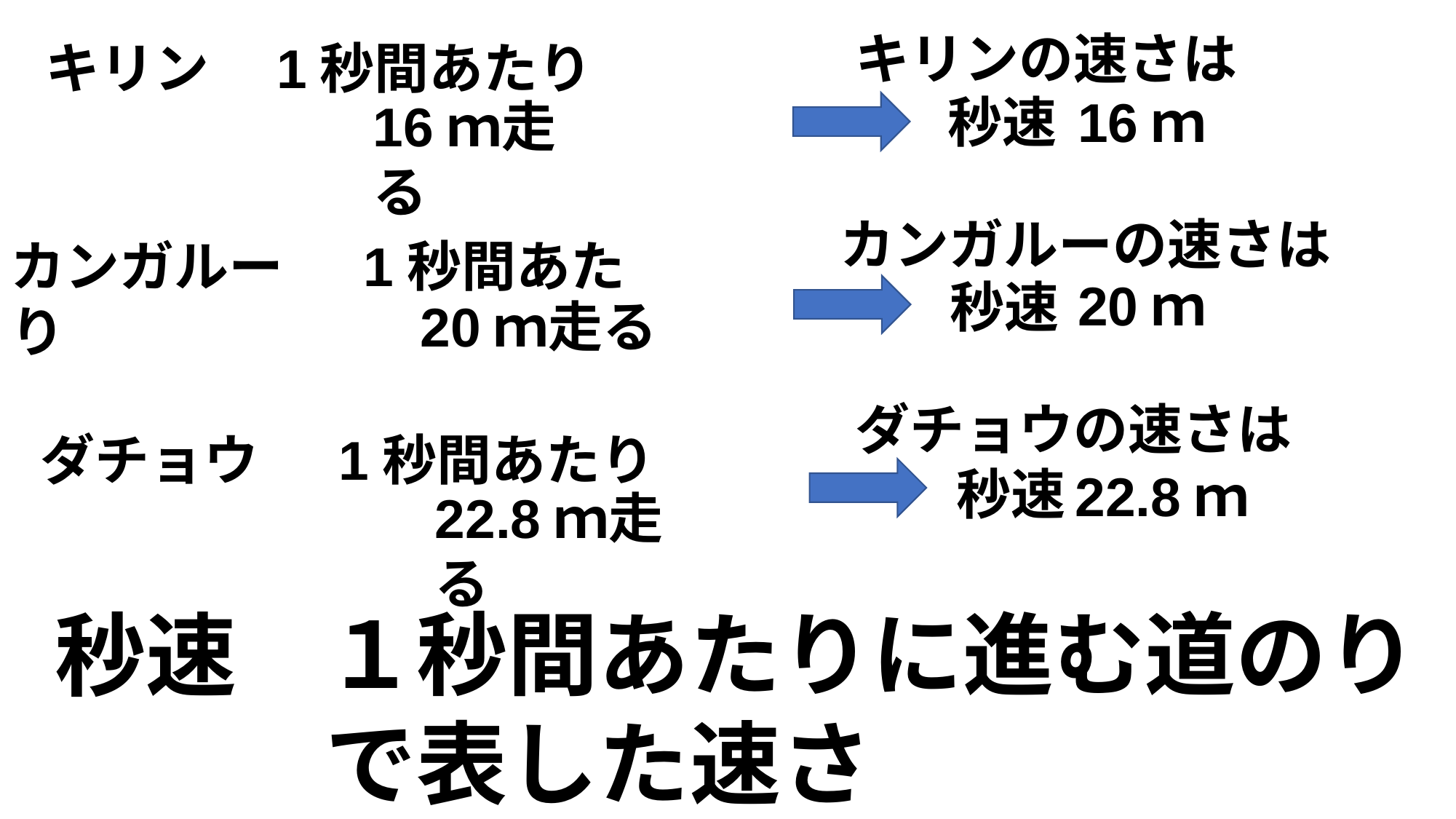

キリンの速さは
キリン　1秒間あたり
秒速
16ｍ
16ｍ走る

カンガルーの速さは
カンガルー　 1秒間あたり
20ｍ
秒速

20ｍ走る
ダチョウの速さは
ダチョウ　 1秒間あたり
秒速
22.8ｍ

22.8ｍ走る
１秒間あたりに進む道のりで表した速さ
秒速